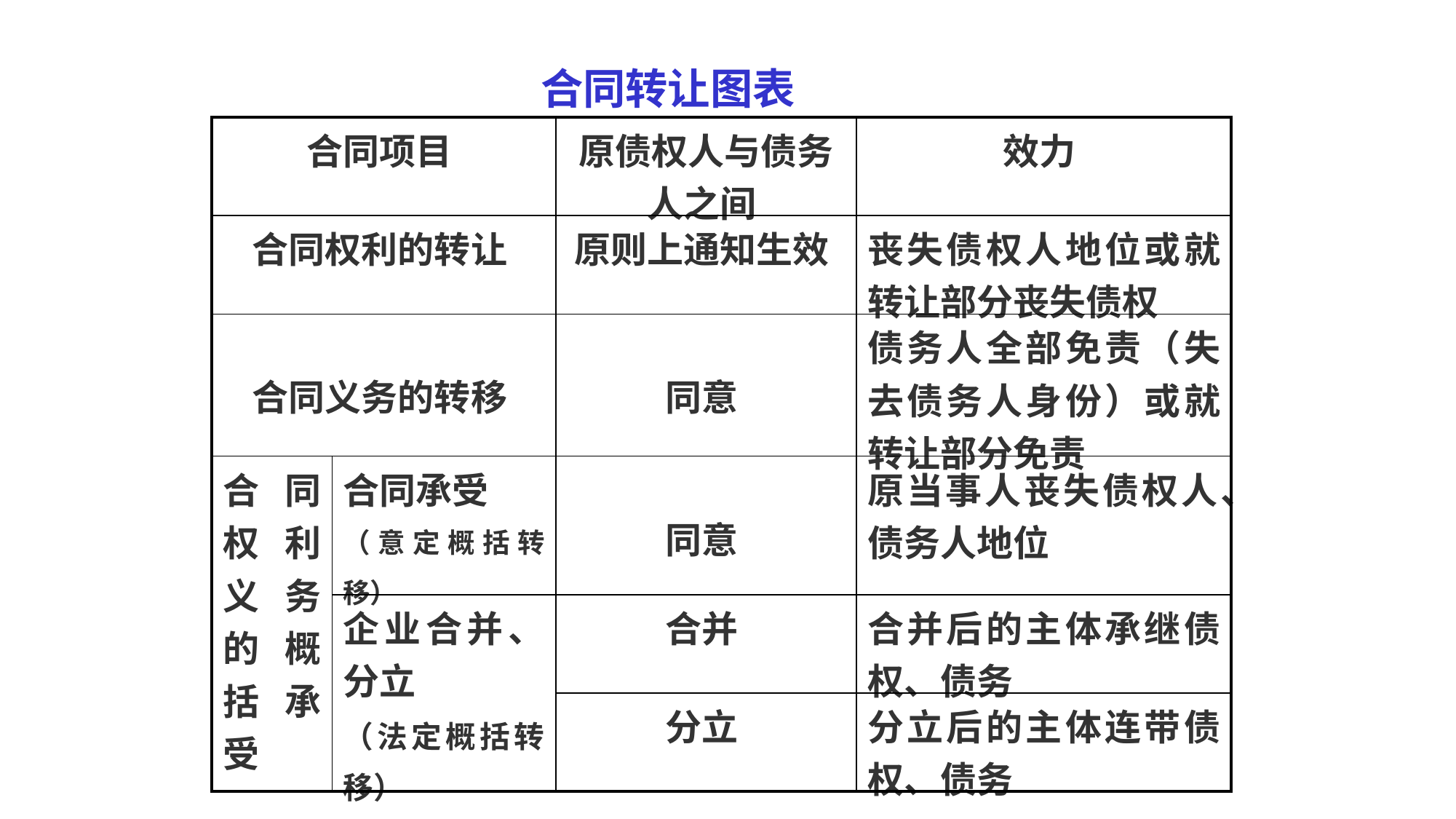

合同转让图表
| 合同项目 |  | 原债权人与债务人之间 | 效力 |
| --- | --- | --- | --- |
| 合同权利的转让 |  | 原则上通知生效 | 丧失债权人地位或就转让部分丧失债权 |
| 合同义务的转移 |  | 同意 | 债务人全部免责（失去债务人身份）或就转让部分免责 |
| 合同权利义务的概括承受 | 合同承受 （意定概括转移） | 同意 | 原当事人丧失债权人、债务人地位 |
|  | 企业合并、分立 （法定概括转移） | 合并 | 合并后的主体承继债权、债务 |
|  |  | 分立 | 分立后的主体连带债权、债务 |